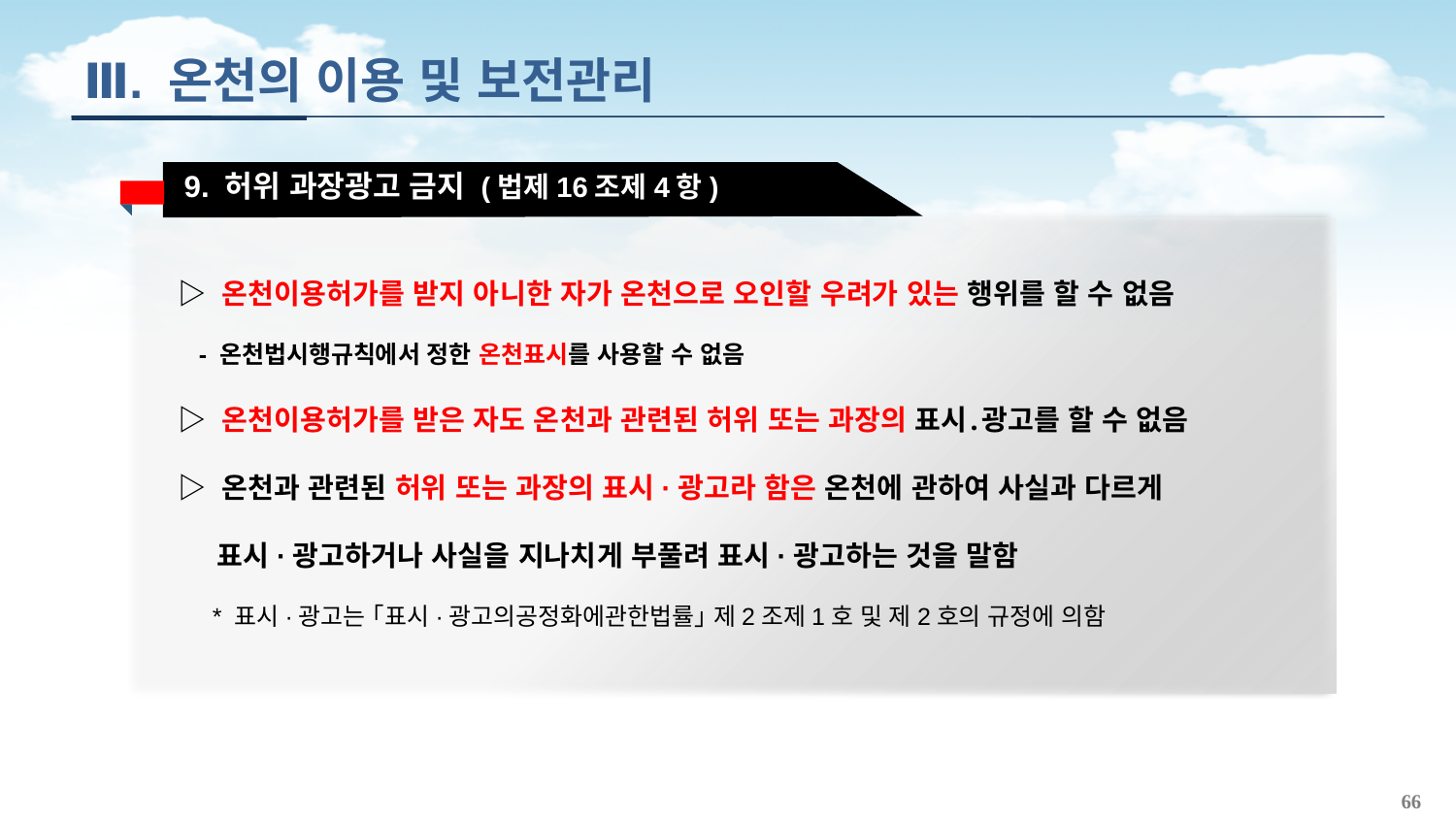

Ⅲ. 온천의 이용 및 보전관리
9. 허위 과장광고 금지 (법제16조제4항)

▷ 온천이용허가를 받지 아니한 자가 온천으로 오인할 우려가 있는 행위를 할 수 없음
   - 온천법시행규칙에서 정한 온천표시를 사용할 수 없음
▷ 온천이용허가를 받은 자도 온천과 관련된 허위 또는 과장의 표시․광고를 할 수 없음
▷ 온천과 관련된 허위 또는 과장의 표시·광고라 함은 온천에 관하여 사실과 다르게
    표시·광고하거나 사실을 지나치게 부풀려 표시·광고하는 것을 말함
     * 표시·광고는 ｢표시·광고의공정화에관한법률｣ 제2조제1호 및 제2호의 규정에 의함
66